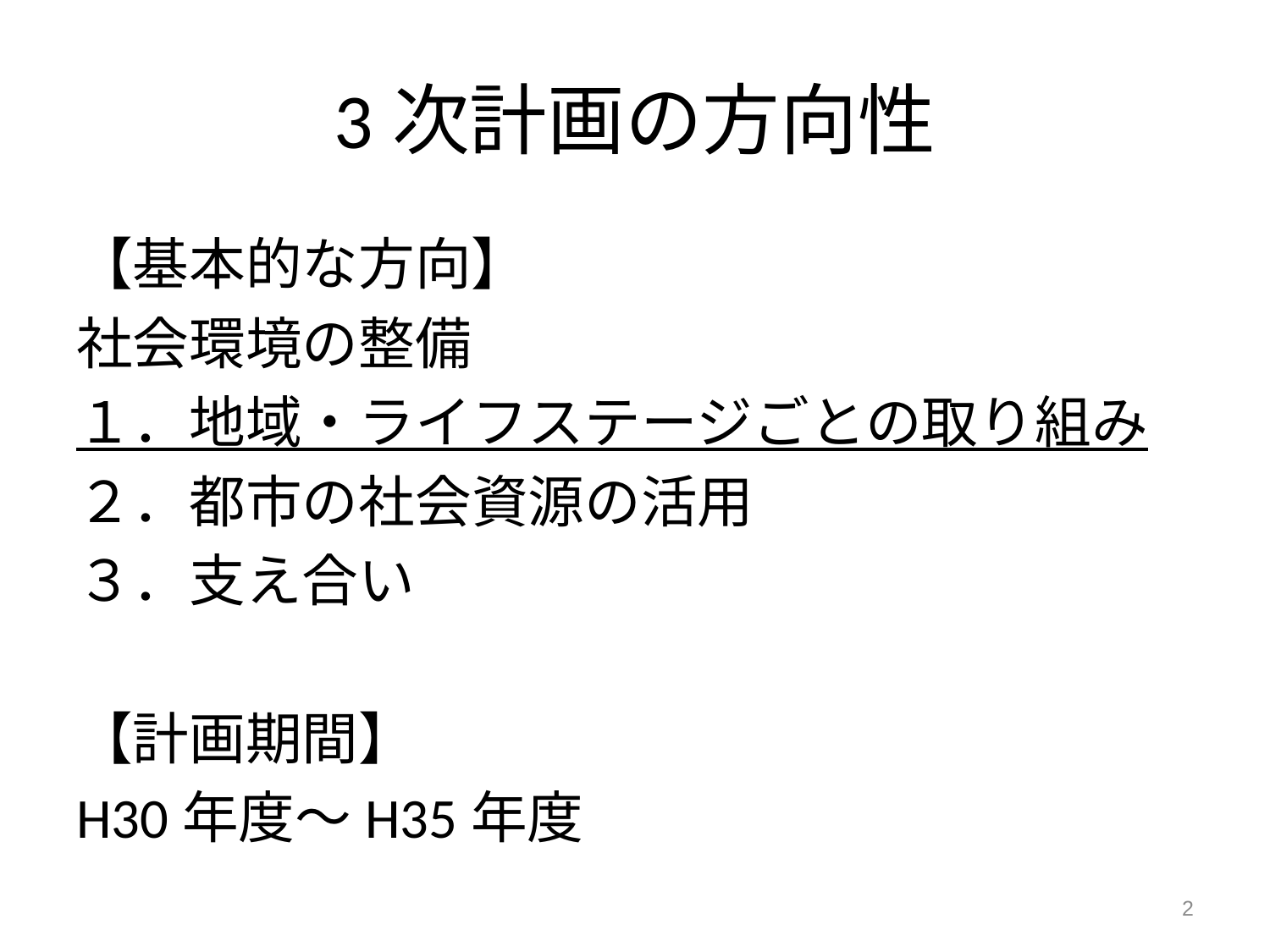

# 3次計画の方向性
【基本的な方向】
社会環境の整備
１．地域・ライフステージごとの取り組み
２．都市の社会資源の活用
３．支え合い

【計画期間】
H30年度～H35年度
2